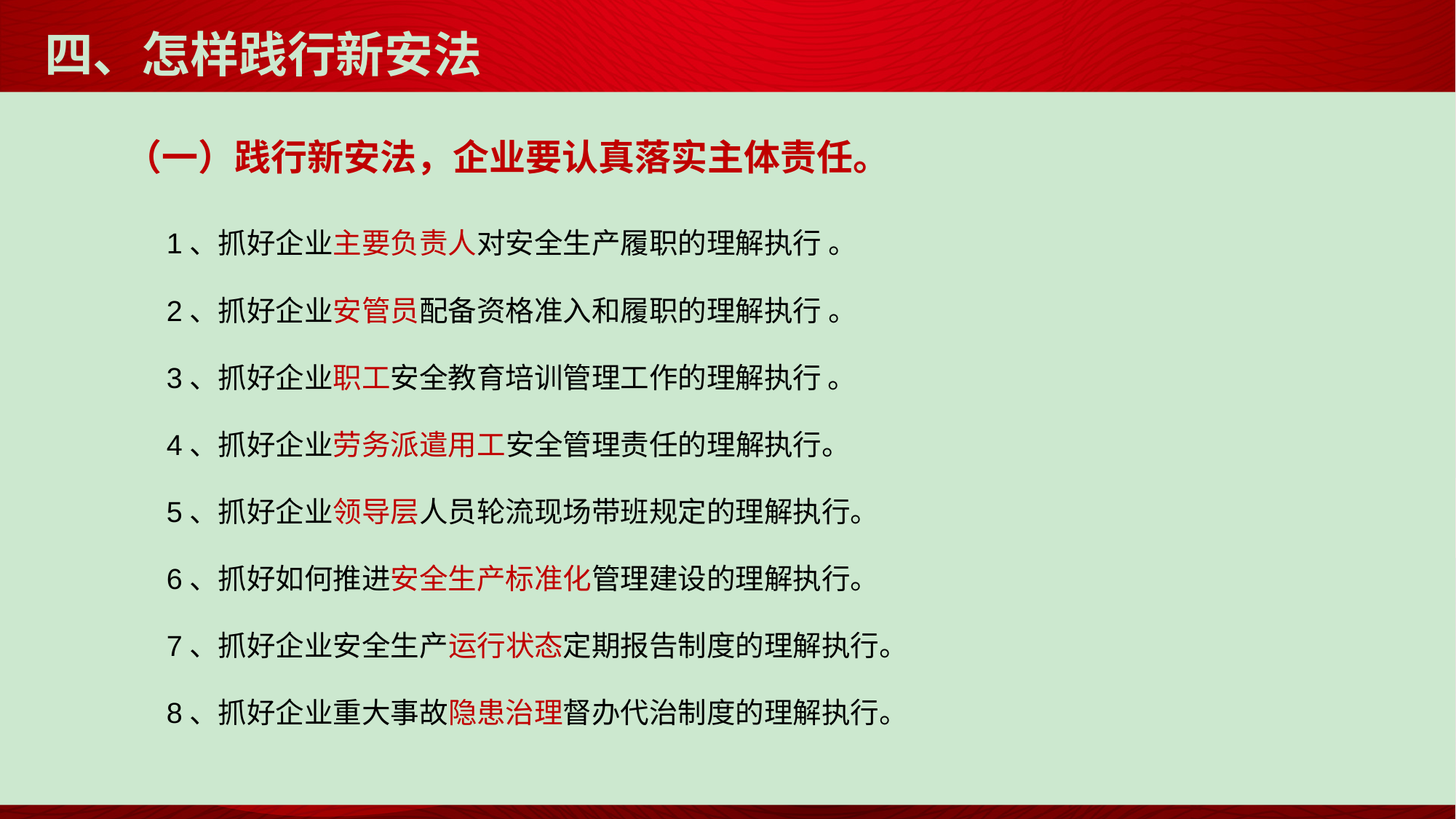

# 四、怎样践行新安法
（一）践行新安法，企业要认真落实主体责任。
   1、抓好企业主要负责人对安全生产履职的理解执行 。
   2、抓好企业安管员配备资格准入和履职的理解执行 。
   3、抓好企业职工安全教育培训管理工作的理解执行 。
   4、抓好企业劳务派遣用工安全管理责任的理解执行。
   5、抓好企业领导层人员轮流现场带班规定的理解执行。
   6、抓好如何推进安全生产标准化管理建设的理解执行。
   7、抓好企业安全生产运行状态定期报告制度的理解执行。
   8、抓好企业重大事故隐患治理督办代治制度的理解执行。